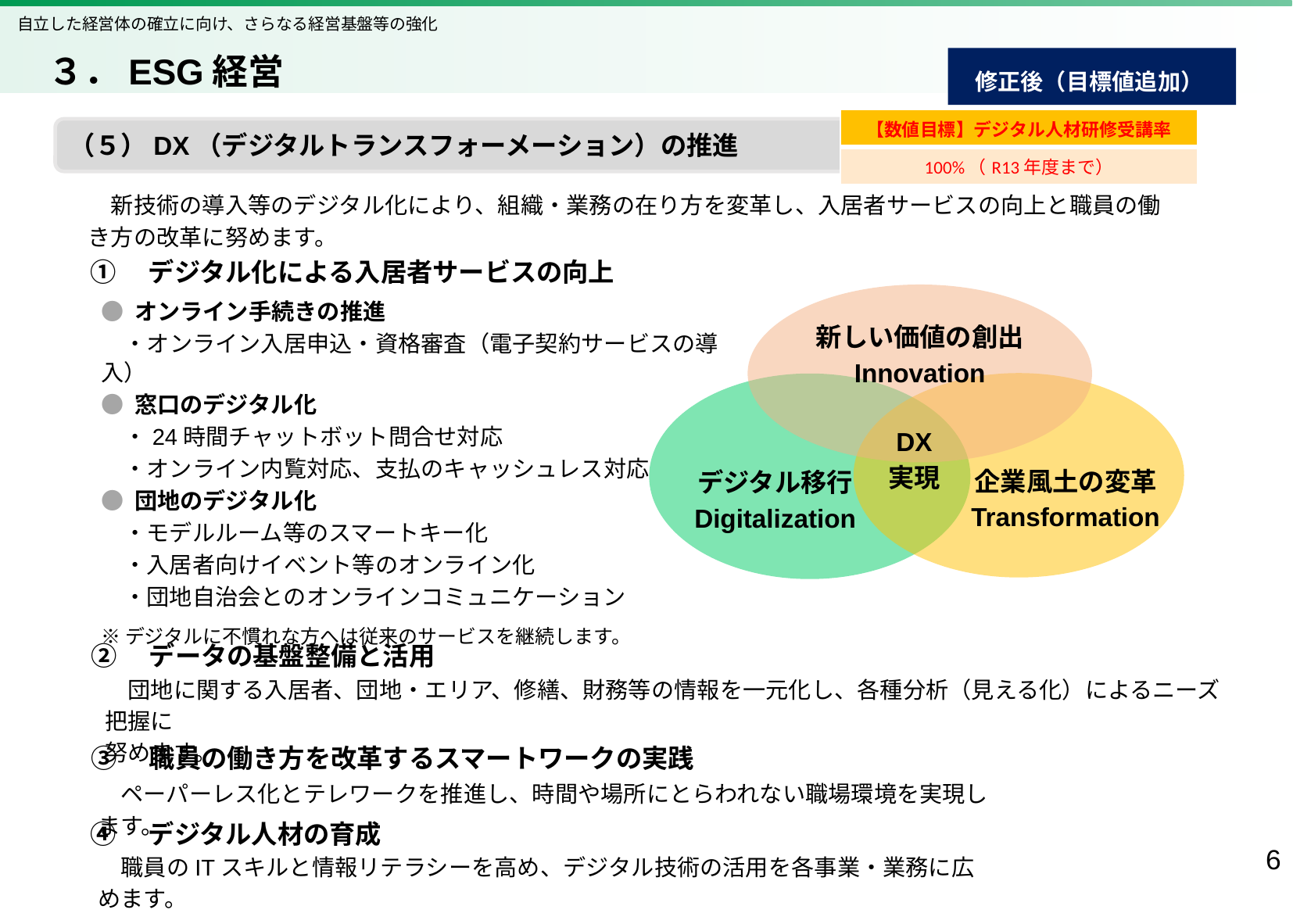

自立した経営体の確立に向け、さらなる経営基盤等の強化
　３．ESG経営
修正後（目標値追加）
| 【数値目標】デジタル人材研修受講率 |
| --- |
| 100%（R13年度まで） |
（５）DX（デジタルトランスフォーメーション）の推進
　新技術の導入等のデジタル化により、組織・業務の在り方を変革し、入居者サービスの向上と職員の働き方の改革に努めます。
①　デジタル化による入居者サービスの向上

新しい価値の創出
Innovation

DX
実現
企業風土の変革
Transformation
デジタル移行
Digitalization
● オンライン手続きの推進
　・オンライン入居申込・資格審査（電子契約サービスの導入）
● 窓口のデジタル化
　・24時間チャットボット問合せ対応
　・オンライン内覧対応、支払のキャッシュレス対応
● 団地のデジタル化
　・モデルルーム等のスマートキー化
　・入居者向けイベント等のオンライン化
　・団地自治会とのオンラインコミュニケーション

※デジタルに不慣れな方へは従来のサービスを継続します。

②　データの基盤整備と活用
　団地に関する入居者、団地・エリア、修繕、財務等の情報を一元化し、各種分析（見える化）によるニーズ把握に
努めます。
③　職員の働き方を改革するスマートワークの実践
　ペーパーレス化とテレワークを推進し、時間や場所にとらわれない職場環境を実現します。
④　デジタル人材の育成
6
　職員のITスキルと情報リテラシーを高め、デジタル技術の活用を各事業・業務に広めます。